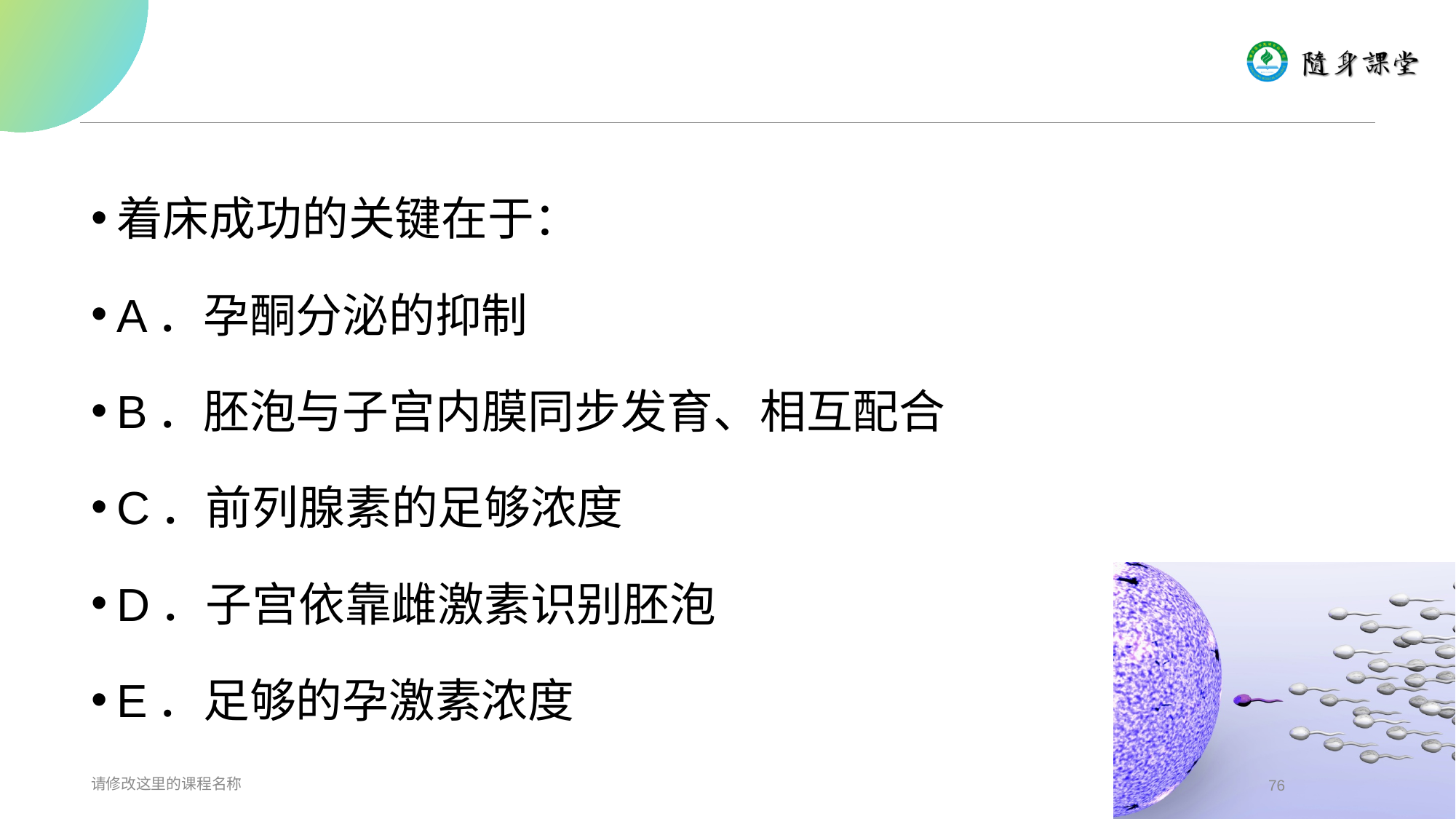

#
着床成功的关键在于：
A．孕酮分泌的抑制
B．胚泡与子宫内膜同步发育、相互配合
C．前列腺素的足够浓度
D．子宫依靠雌激素识别胚泡
E．足够的孕激素浓度
请修改这里的课程名称
76